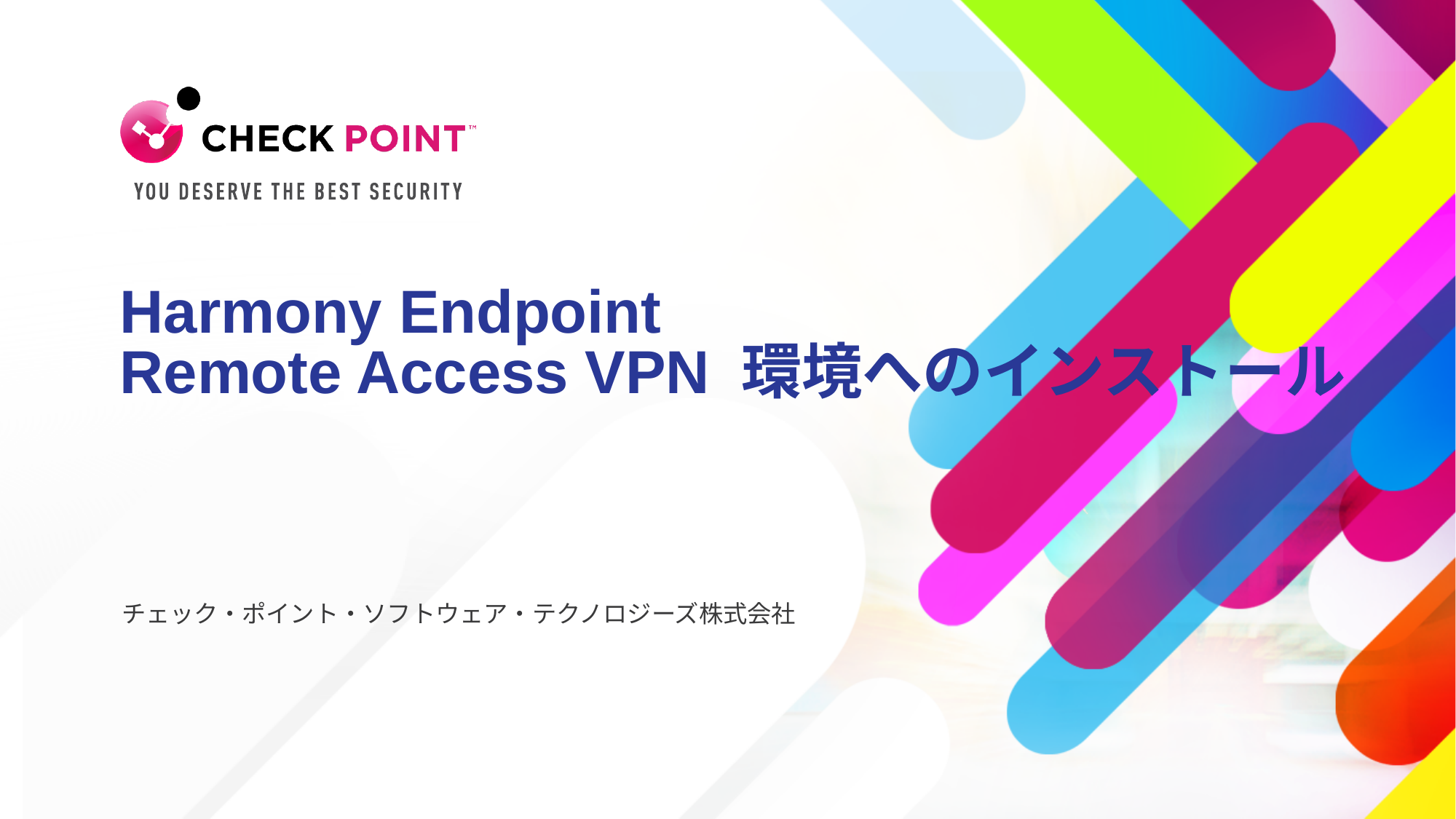

Harmony Endpoint
Remote Access VPN 環境へのインストール
チェック・ポイント・ソフトウェア・テクノロジーズ株式会社

 [Protected] Distribution or modification is subject to approval ​